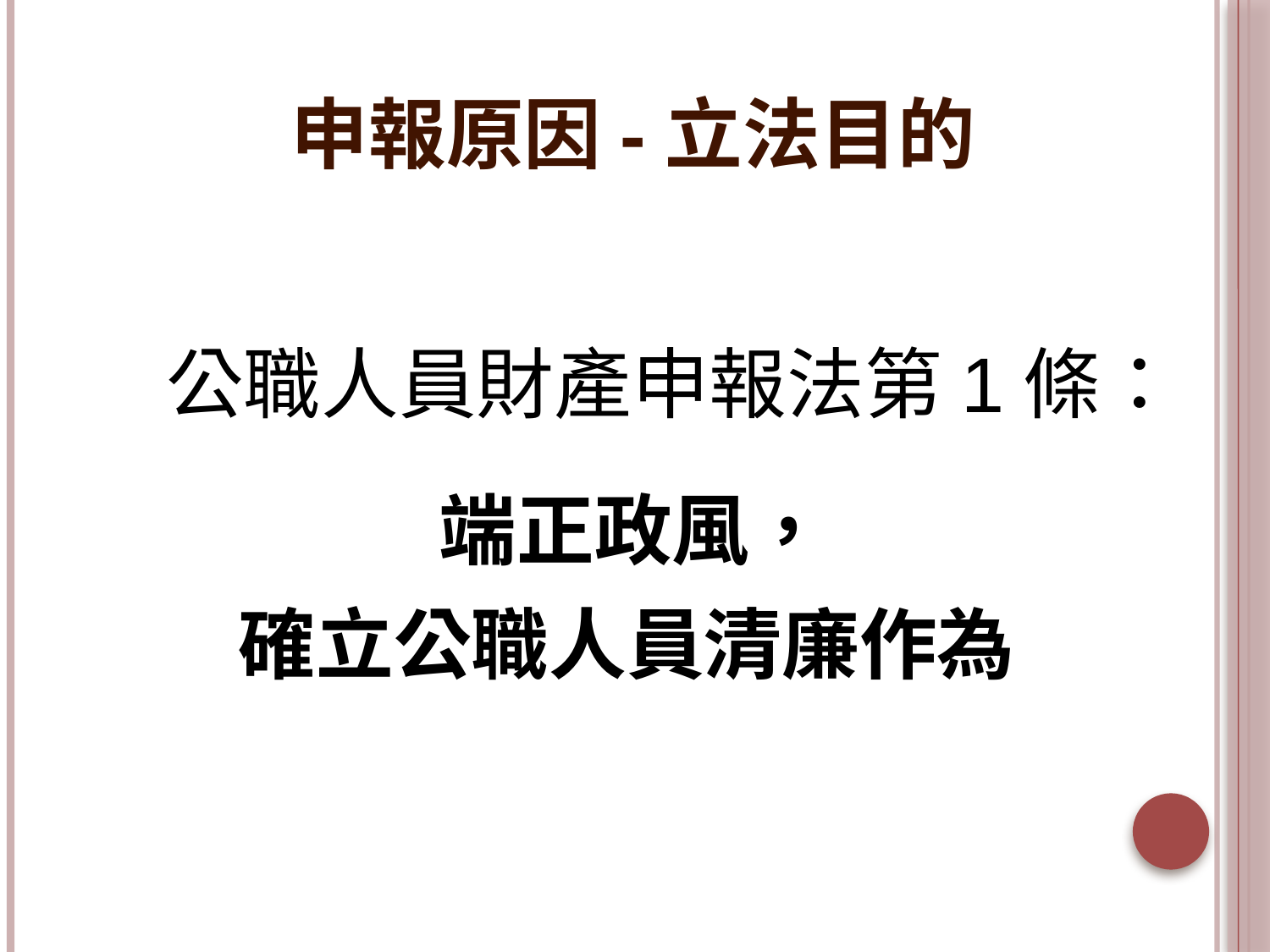

# 申報原因-立法目的

公職人員財產申報法第1條：
端正政風，
確立公職人員清廉作為